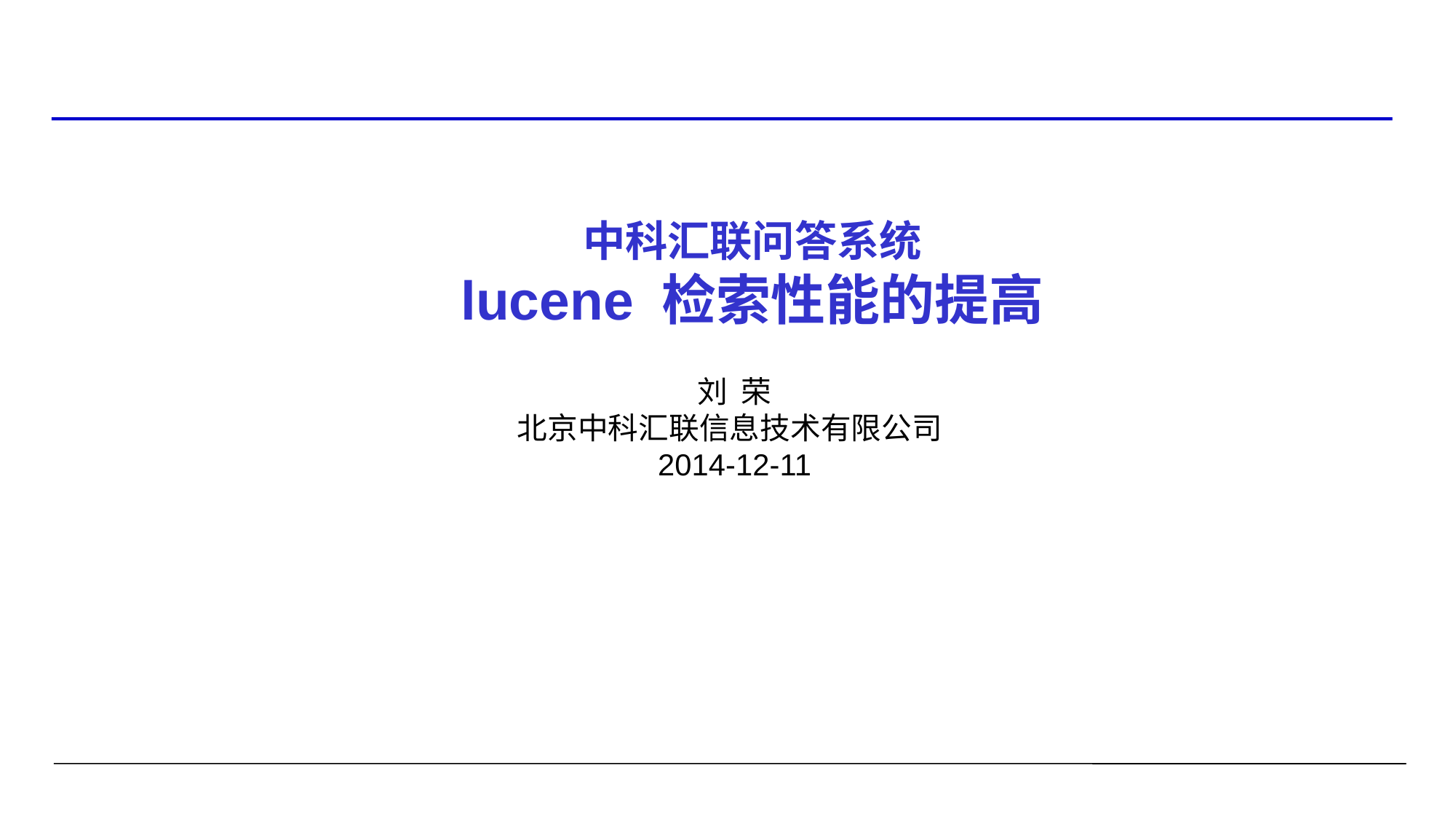

# 中科汇联问答系统 lucene 检索性能的提高
刘  荣
北京中科汇联信息技术有限公司
2014-12-11